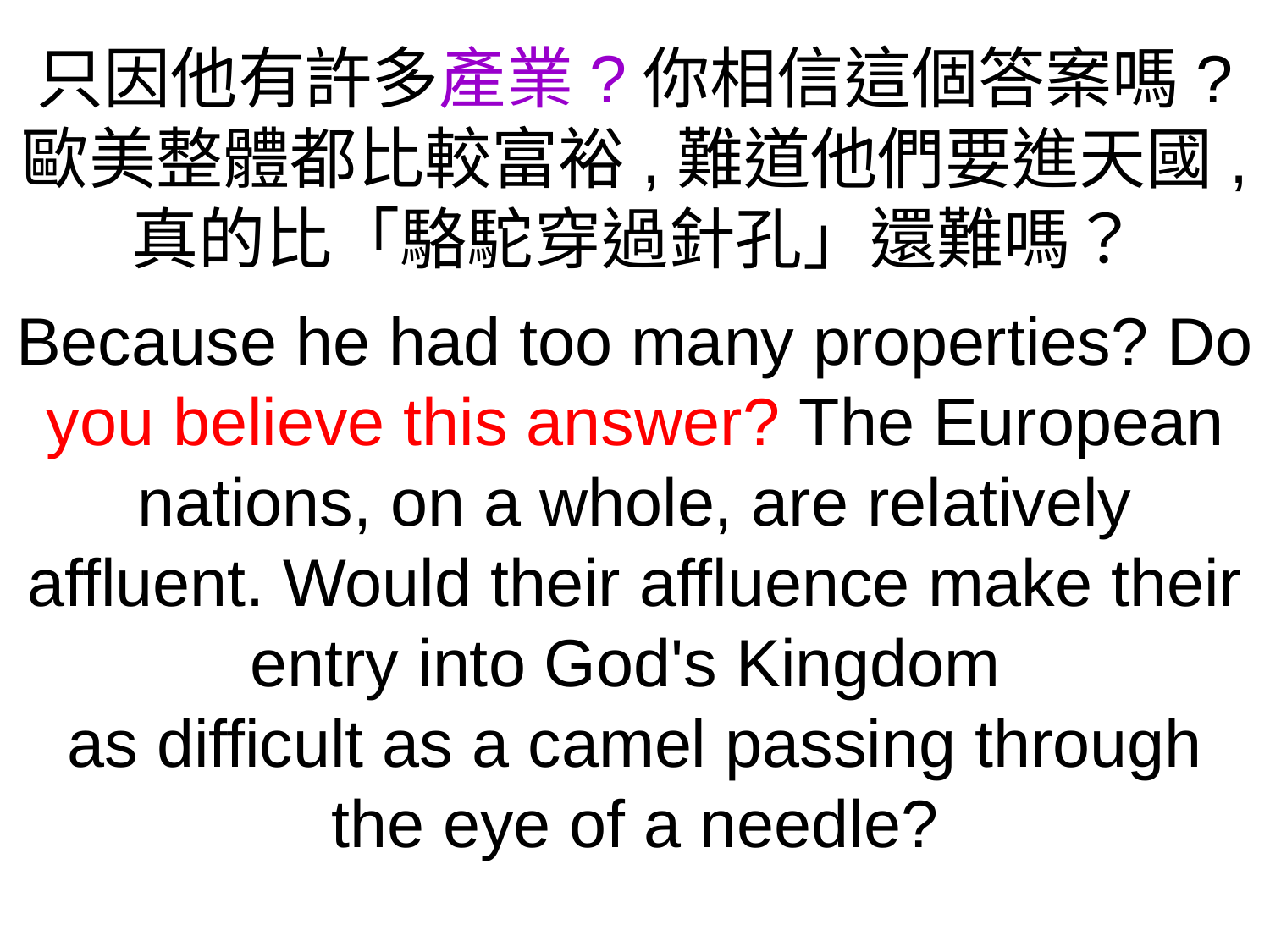

只因他有許多產業?你相信這個答案嗎?
歐美整體都比較富裕,難道他們要進天國,
真的比「駱駝穿過針孔」還難嗎？
Because he had too many properties? Do you believe this answer? The European nations, on a whole, are relatively affluent. Would their affluence make their entry into God's Kingdom
as difficult as a camel passing through the eye of a needle?